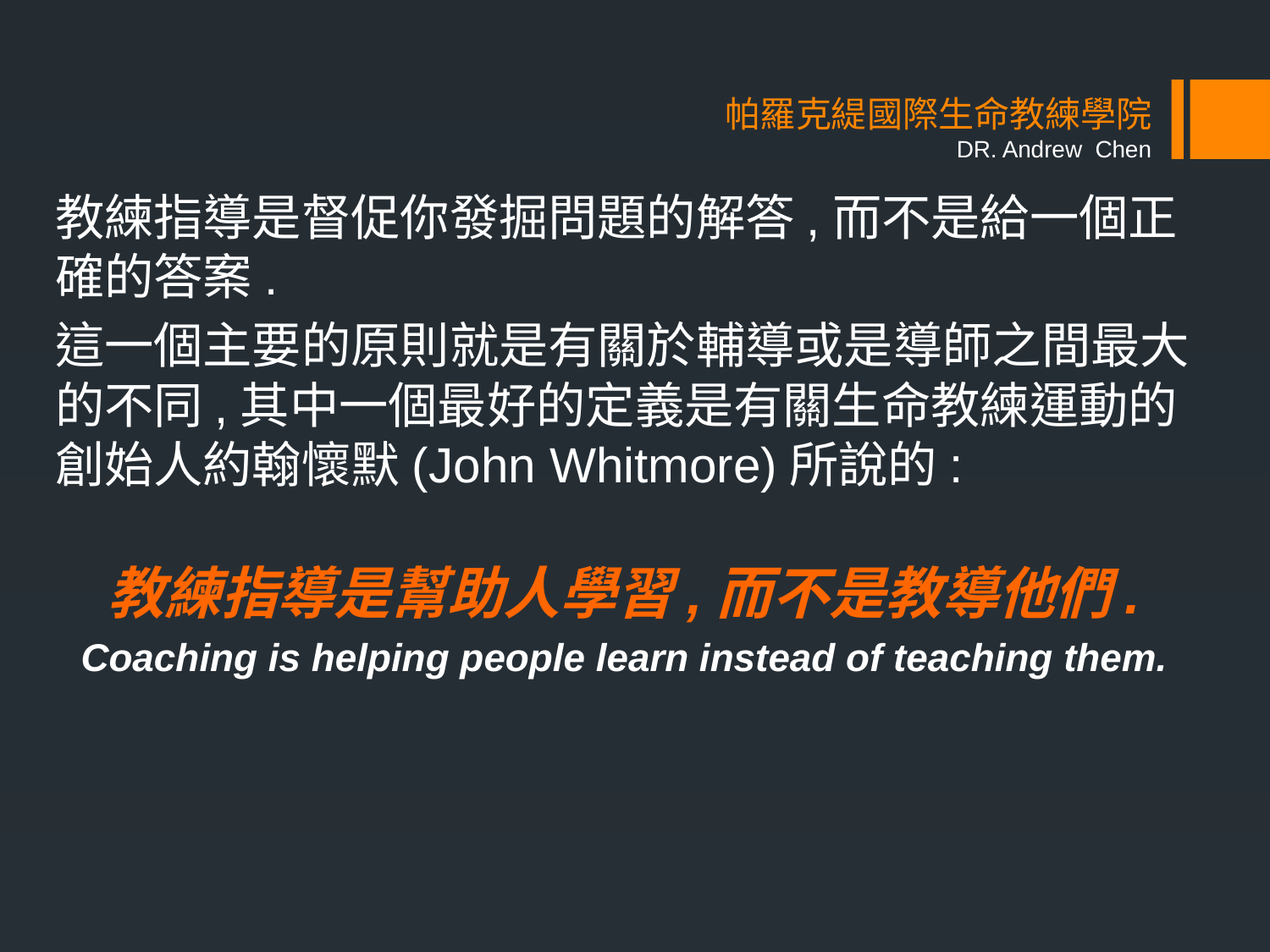

# 帕羅克緹國際生命教練學院 DR. Andrew  Chen
教練指導是督促你發掘問題的解答,而不是給一個正確的答案.
這一個主要的原則就是有關於輔導或是導師之間最大的不同,其中一個最好的定義是有關生命教練運動的創始人約翰懷默(John Whitmore)所說的:

教練指導是幫助人學習,而不是教導他們.
Coaching is helping people learn instead of teaching them.